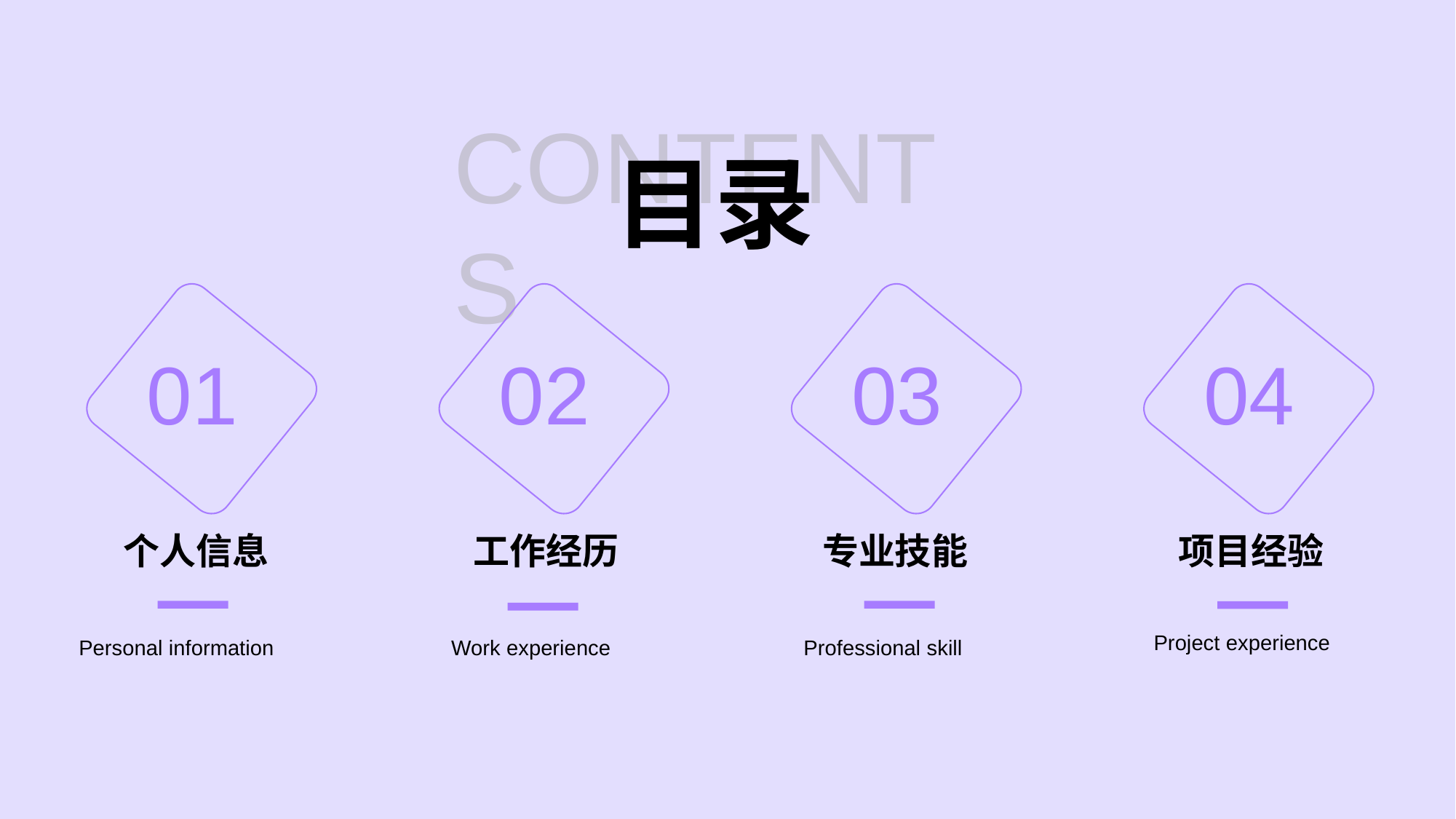

01
02
03
04
项目经验
个人信息
工作经历
专业技能

Project experience
Personal information
Work experience
Professional skill